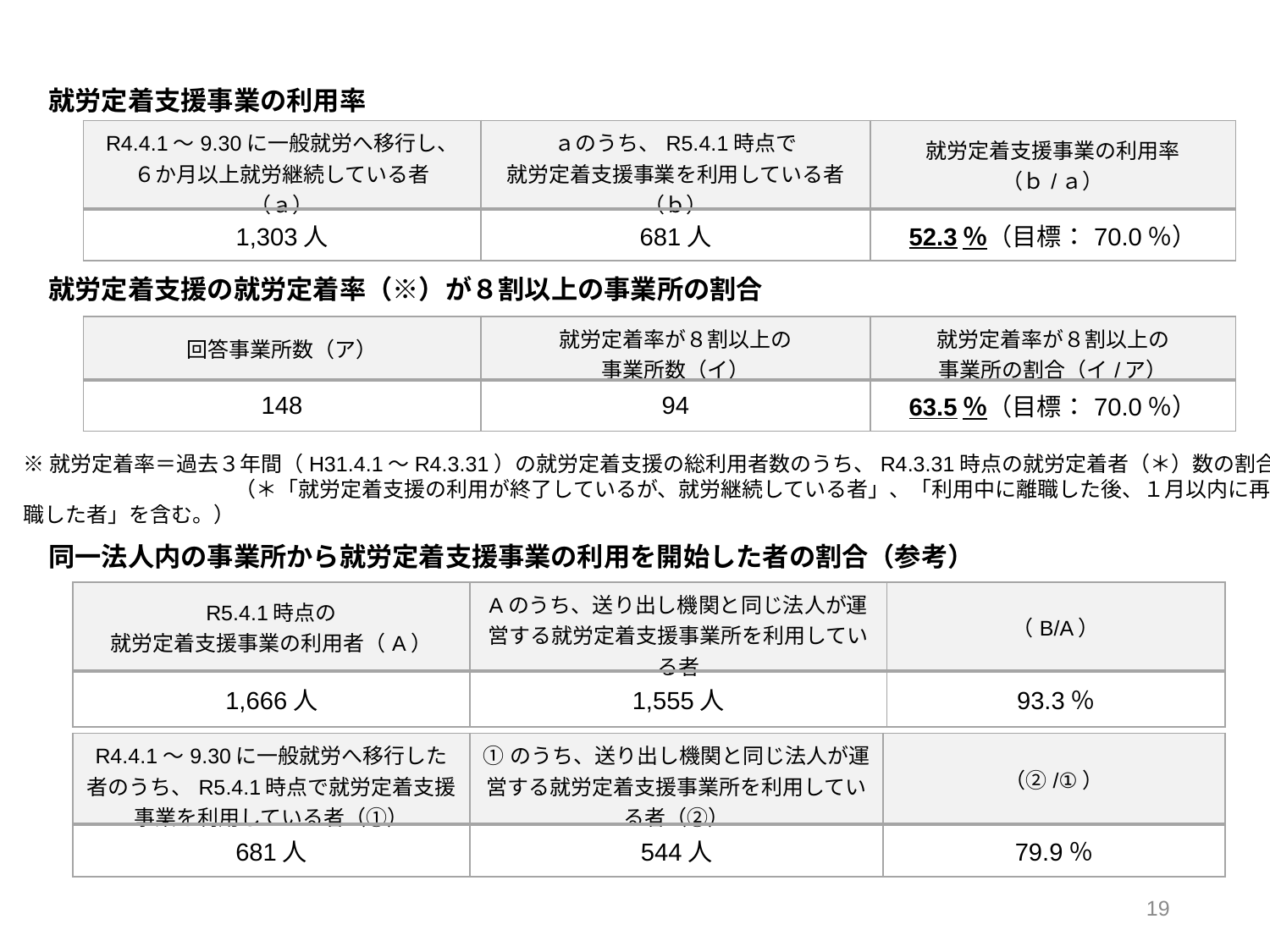

就労定着支援事業の利用率
| R4.4.1～9.30に一般就労へ移行し、 ６か月以上就労継続している者 （ａ） | ａのうち、R5.4.1時点で 就労定着支援事業を利用している者 （ｂ） | 就労定着支援事業の利用率 （ｂ/ａ） |
| --- | --- | --- |
| 1,303人 | 681人 | 52.3％（目標：70.0％） |
就労定着支援の就労定着率（※）が８割以上の事業所の割合
| 回答事業所数（ア） | 就労定着率が８割以上の 事業所数（イ） | 就労定着率が８割以上の 事業所の割合（イ/ア） |
| --- | --- | --- |
| 148 | 94 | 63.5％（目標：70.0％） |
※就労定着率＝過去３年間（H31.4.1～R4.3.31）の就労定着支援の総利用者数のうち、R4.3.31時点の就労定着者（＊）数の割合
　　　　　　　　　　（＊「就労定着支援の利用が終了しているが、就労継続している者」、「利用中に離職した後、１月以内に再就職した者」を含む。）
同一法人内の事業所から就労定着支援事業の利用を開始した者の割合（参考）
| R5.4.1時点の 就労定着支援事業の利用者（A） | Aのうち、送り出し機関と同じ法人が運営する就労定着支援事業所を利用している者 | （B/A） |
| --- | --- | --- |
| 1,666人 | 1,555人 | 93.3％ |
| R4.4.1～9.30に一般就労へ移行した者のうち、R5.4.1時点で就労定着支援事業を利用している者（①） | ①のうち、送り出し機関と同じ法人が運営する就労定着支援事業所を利用している者（②） | （②/①） |
| --- | --- | --- |
| 681人 | 544人 | 79.9％ |
19